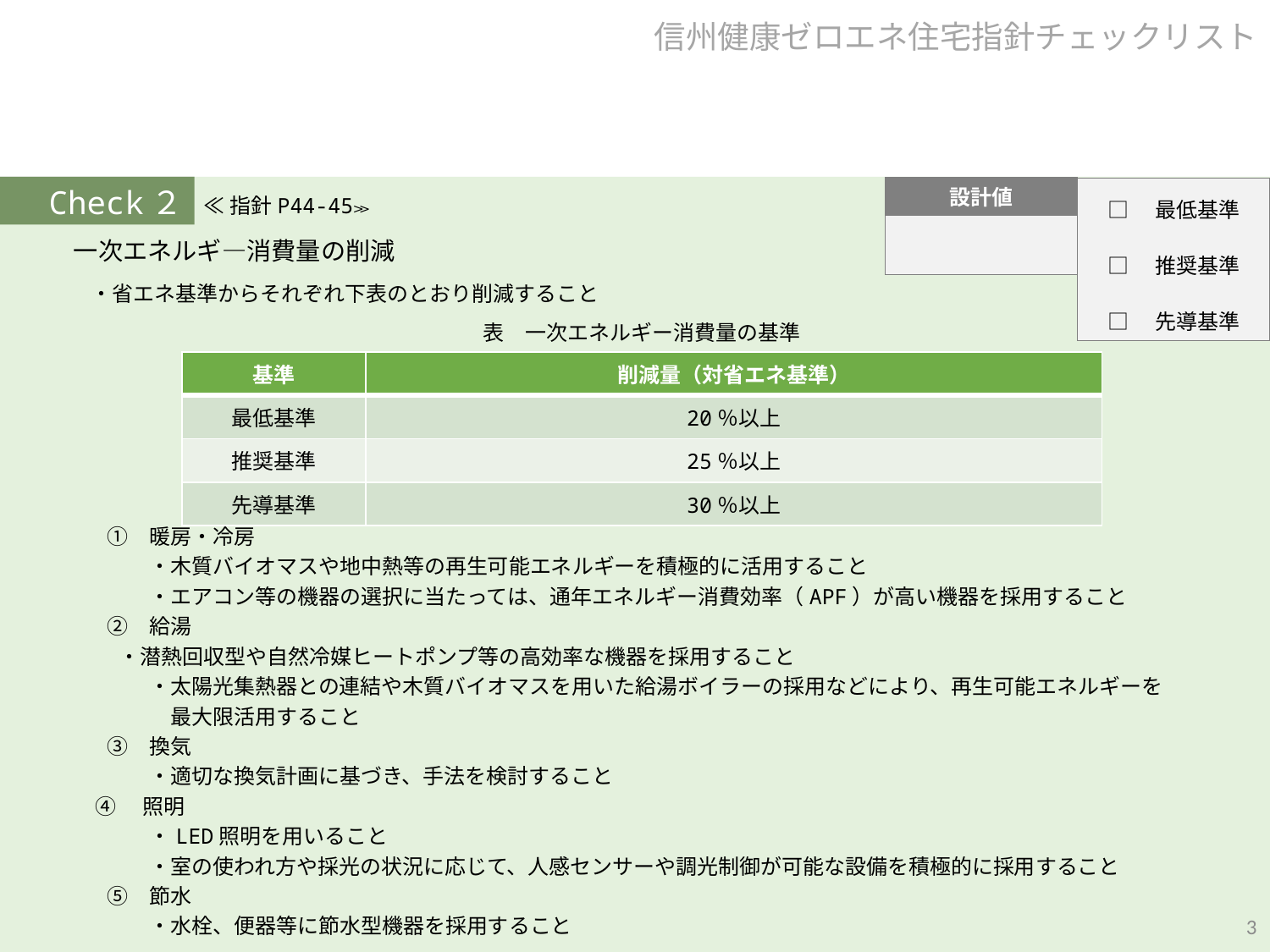

信州健康ゼロエネ住宅指針チェックリスト

設計値
□　最低基準
□　推奨基準
□　先導基準
Check２
　一次エネルギ―消費量の削減
　　・省エネ基準からそれぞれ下表のとおり削減すること
≪指針P44-45≫
表　一次エネルギー消費量の基準
| 基準 | 削減量（対省エネ基準） |
| --- | --- |
| 最低基準 | 20％以上 |
| 推奨基準 | 25％以上 |
| 先導基準 | 30％以上 |
　①　暖房・冷房
　　　・木質バイオマスや地中熱等の再生可能エネルギーを積極的に活用すること
　　　・エアコン等の機器の選択に当たっては、通年エネルギー消費効率（APF）が高い機器を採用すること
　②　給湯
      ・潜熱回収型や自然冷媒ヒートポンプ等の高効率な機器を採用すること
　　　・太陽光集熱器との連結や木質バイオマスを用いた給湯ボイラーの採用などにより、再生可能エネルギーを
　　　　最大限活用すること
　③　換気
　　　・適切な換気計画に基づき、手法を検討すること
  ④　照明
　　　・LED照明を用いること
　　　・室の使われ方や採光の状況に応じて、人感センサーや調光制御が可能な設備を積極的に採用すること
　⑤　節水
　　　・水栓、便器等に節水型機器を採用すること

3